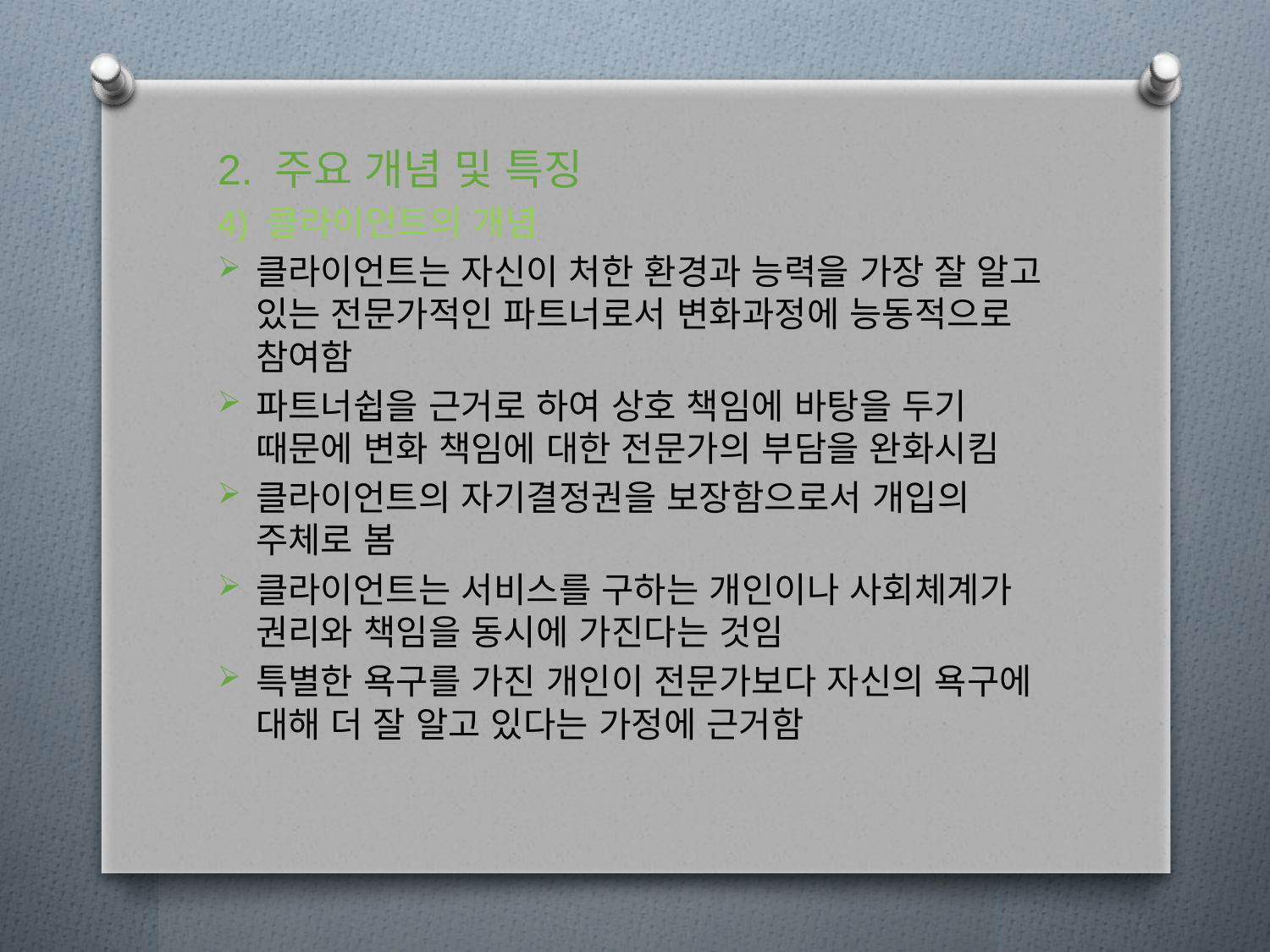

2. 주요 개념 및 특징
4) 클라이언트의 개념
클라이언트는 자신이 처한 환경과 능력을 가장 잘 알고 있는 전문가적인 파트너로서 변화과정에 능동적으로 참여함
파트너쉽을 근거로 하여 상호 책임에 바탕을 두기 때문에 변화 책임에 대한 전문가의 부담을 완화시킴
클라이언트의 자기결정권을 보장함으로서 개입의 주체로 봄
클라이언트는 서비스를 구하는 개인이나 사회체계가 권리와 책임을 동시에 가진다는 것임
특별한 욕구를 가진 개인이 전문가보다 자신의 욕구에 대해 더 잘 알고 있다는 가정에 근거함